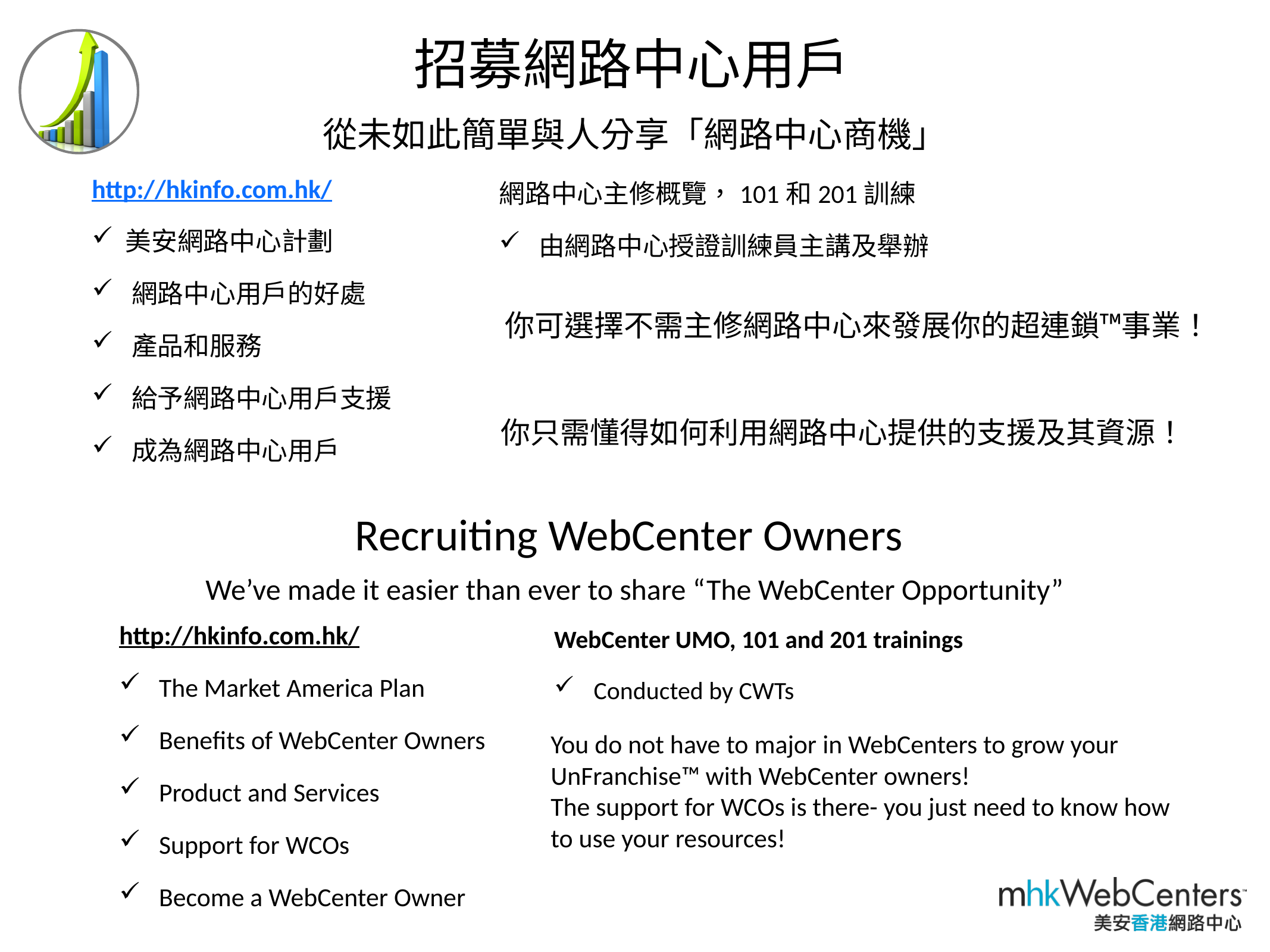

招募網路中心用戶

從未如此簡單與人分享「網路中心商機」
http://hkinfo.com.hk/
美安網路中心計劃
網路中心用戶的好處
產品和服務
給予網路中心用戶支援
成為網路中心用戶
網路中心主修概覽，101和201訓練
由網路中心授證訓練員主講及舉辦
你可選擇不需主修網路中心來發展你的超連鎖™事業！
你只需懂得如何利用網路中心提供的支援及其資源！
# Recruiting WebCenter Owners
We’ve made it easier than ever to share “The WebCenter Opportunity”
http://hkinfo.com.hk/
The Market America Plan
Benefits of WebCenter Owners
Product and Services
Support for WCOs
Become a WebCenter Owner
WebCenter UMO, 101 and 201 trainings
Conducted by CWTs
You do not have to major in WebCenters to grow your UnFranchise™ with WebCenter owners!
The support for WCOs is there- you just need to know how to use your resources!